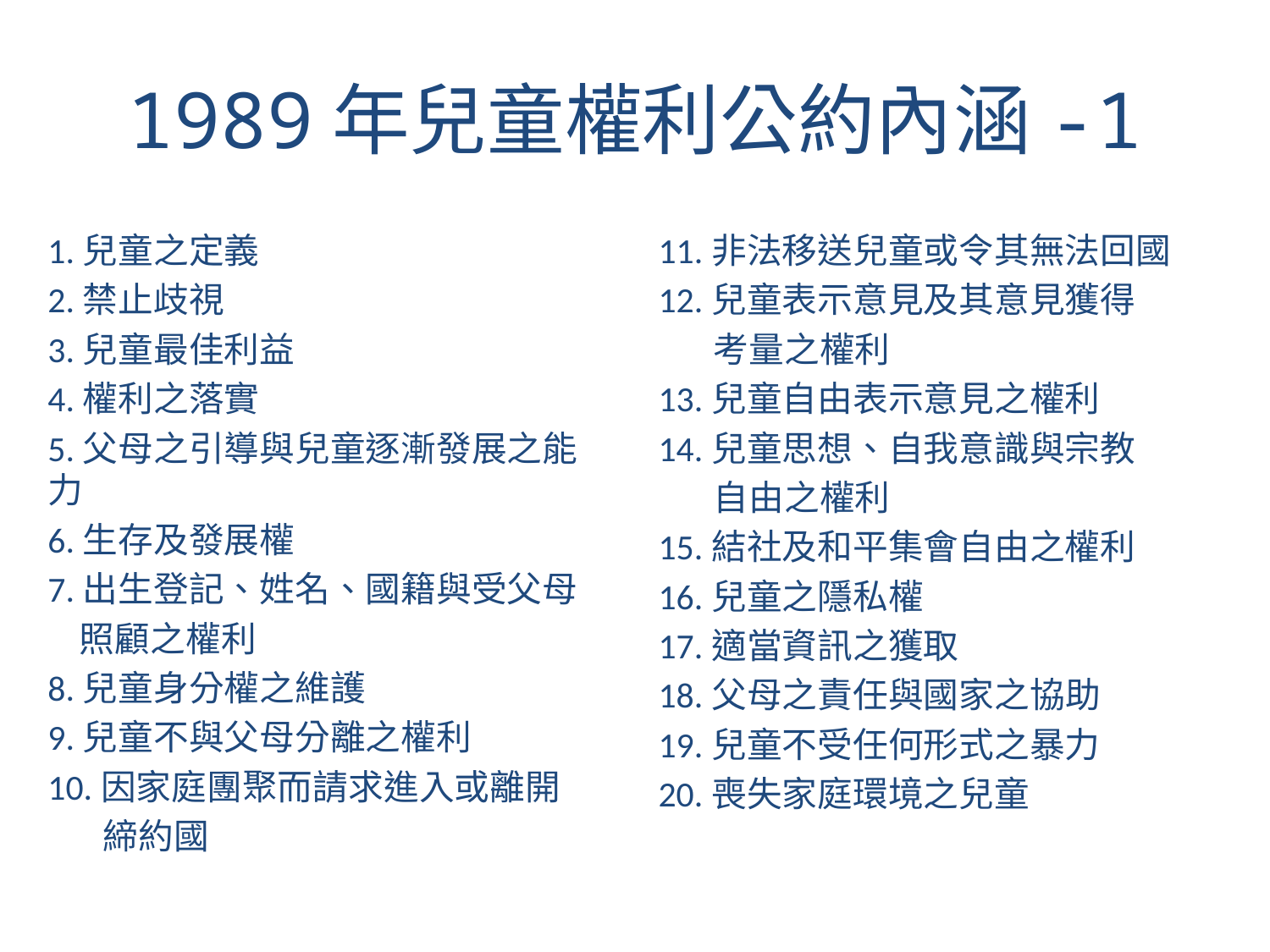

# 1989年兒童權利公約內涵-1
1.兒童之定義
2.禁止歧視
3.兒童最佳利益
4.權利之落實
5.父母之引導與兒童逐漸發展之能力
6.生存及發展權
7.出生登記、姓名、國籍與受父母
   照顧之權利
8.兒童身分權之維護
9.兒童不與父母分離之權利
10.因家庭團聚而請求進入或離開
      締約國

11.非法移送兒童或令其無法回國
12.兒童表示意見及其意見獲得
      考量之權利
13.兒童自由表示意見之權利
14.兒童思想、自我意識與宗教
      自由之權利
15.結社及和平集會自由之權利
16.兒童之隱私權
17.適當資訊之獲取
18.父母之責任與國家之協助
19.兒童不受任何形式之暴力
20.喪失家庭環境之兒童